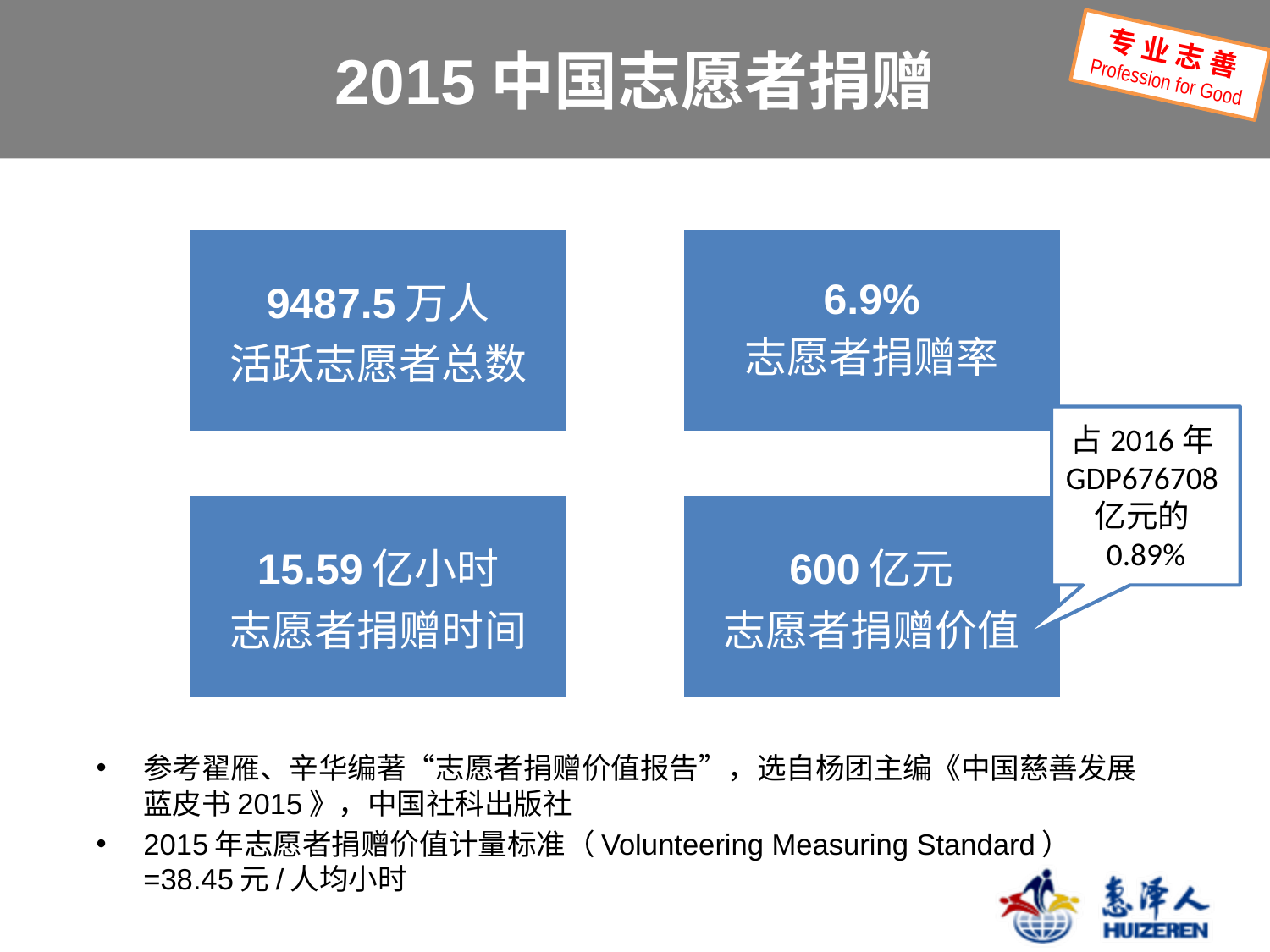

# 2015中国志愿者捐赠
专 业 志 善
Profession for Good
9487.5万人
活跃志愿者总数
6.9%
志愿者捐赠率
15.59亿小时
志愿者捐赠时间
600亿元
志愿者捐赠价值
占2016年GDP676708亿元的0.89%
参考翟雁、辛华编著“志愿者捐赠价值报告”，选自杨团主编《中国慈善发展蓝皮书2015》，中国社科出版社
2015年志愿者捐赠价值计量标准（Volunteering Measuring Standard） =38.45元/人均小时